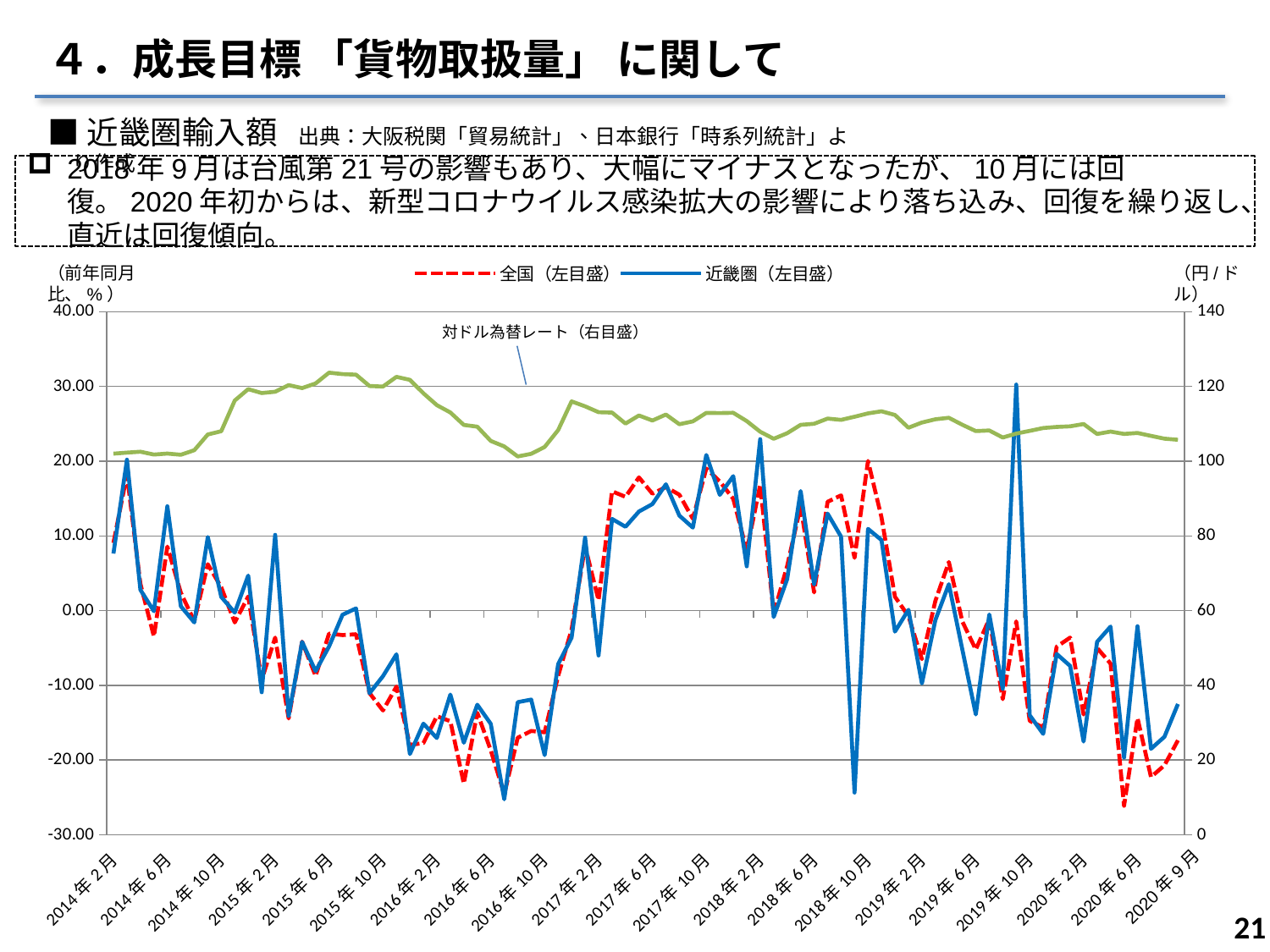

４．成長目標 「貨物取扱量」 に関して
■近畿圏輸入額　出典：大阪税関「貿易統計」、日本銀行「時系列統計」より作成
2018年9月は台風第21号の影響もあり、大幅にマイナスとなったが、10月には回復。2020年初からは、新型コロナウイルス感染拡大の影響により落ち込み、回復を繰り返し、直近は回復傾向。

### Chart

| Category | 全国（左目盛） | 近畿圏（左目盛） | 対ドル為替レート |
|---|---|---|---|
| 41671 | 9.059611877630914 | 7.647740977397262 | 102.02 |
| 41699 | 18.20189263975776 | 20.20477591605419 | 102.3 |
| 41730 | 3.6009189652697557 | 2.7883069794687714 | 102.54 |
| 41760 | -3.452869122386275 | -0.07479698811108904 | 101.78 |
| 41791 | 8.573860683959865 | 13.969625999824586 | 102.05 |
| 41821 | 2.396010616004631 | 0.5836209831217047 | 101.73 |
| 41852 | -1.413870519039122 | -1.5767039885289904 | 102.95 |
| 41883 | 6.217191608167468 | 9.852620405008722 | 107.16 |
| 41913 | 3.13291119910663 | 1.8496672889489503 | 108.03 |
| 41944 | -1.5772714684172087 | -0.25935652585370406 | 116.24 |
| 41974 | 1.9017454015421293 | 4.6984060990063625 | 119.29 |
| 42005 | -9.266522116477233 | -10.917893405927046 | 118.25 |
| 42036 | -3.6109644695872163 | 10.145927196572018 | 118.59 |
| 42064 | -14.427084902466518 | -14.0789754885527 | 120.37 |
| 42095 | -4.14347972618603 | -4.185552937868607 | 119.57 |
| 42125 | -8.738168441655915 | -8.086823095083133 | 120.82 |
| 42156 | -3.0775280986785987 | -4.796761471692591 | 123.7 |
| 42186 | -3.2715984364230337 | -0.5468267236905575 | 123.31 |
| 42217 | -3.1586811237915384 | 0.3029948278693553 | 123.17 |
| 42248 | -11.02222909700727 | -11.055142916679912 | 120.13 |
| 42278 | -13.360592009338447 | -8.77198407700611 | 119.99 |
| 42309 | -10.162199386425158 | -5.841066595282712 | 122.58 |
| 42339 | -17.9756092881334 | -19.192580755023442 | 121.78 |
| 42370 | -17.72015648608641 | -15.122094989402086 | 118.18 |
| 42401 | -14.135629542324665 | -17.044371562484116 | 115.01 |
| 42430 | -14.78935905845482 | -11.230444149356757 | 113.05 |
| 42461 | -23.13899372963462 | -17.672524639615546 | 109.72 |
| 42491 | -13.672228865684644 | -12.58938166174893 | 109.24 |
| 42522 | -18.68414443221404 | -15.147663892474782 | 105.44 |
| 42552 | -24.556465367717166 | -25.23927594418676 | 103.97 |
| 42583 | -17.00923705504856 | -12.246338693820064 | 101.28 |
| 42614 | -16.10240768048422 | -11.904344020985107 | 101.99 |
| 42644 | -16.273010938857496 | -19.336520712830776 | 103.81 |
| 42675 | -8.73874448416106 | -7.174360946610051 | 108.33 |
| 42705 | -2.514688495489281 | -3.5971026610130394 | 116.01 |
| 42736 | 8.629387631312042 | 9.794242334530907 | 114.69 |
| 42767 | 1.3865152166743258 | -5.9944037780623916 | 113.13 |
| 42795 | 15.977466019667347 | 12.277216732121161 | 113.02 |
| 42826 | 15.23433469363323 | 11.229787168804691 | 110.08 |
| 42856 | 17.837741179071088 | 13.270120149227154 | 112.24 |
| 42887 | 15.655963346571468 | 14.268211245925386 | 110.89 |
| 42917 | 16.541428371250035 | 16.912781767936863 | 112.5 |
| 42948 | 15.524282580302028 | 12.728320624224153 | 109.9 |
| 42979 | 12.30321894103308 | 11.117822158837882 | 110.67 |
| 43009 | 19.02471121753186 | 20.838725513136552 | 112.94 |
| 43040 | 17.296968872877855 | 15.493190203830224 | 112.89 |
| 43070 | 14.970703370634794 | 18.00118235529422 | 112.96 |
| 43101 | 8.026717928640338 | 5.938662186670982 | 110.74 |
| 43132 | 16.852280618634197 | 22.952916785300374 | 107.9 |
| 43160 | -0.4019759907314011 | -0.8503394580630754 | 106.01 |
| 43191 | 5.970383134743784 | 4.220984233009986 | 107.49 |
| 43221 | 14.006256589522962 | 16.01322684102206 | 109.74 |
| 43252 | 2.4507326237200857 | 3.5142414479912816 | 110.02 |
| 43282 | 14.574466529906218 | 12.988482071686462 | 111.41 |
| 43313 | 15.435208689355903 | 9.909413877636638 | 111.06 |
| 43344 | 7.0791014069001506 | -24.338760840817457 | 111.91 |
| 43374 | 20.03908424080383 | 10.948593576983171 | 112.81 |
| 43405 | 12.493083088487026 | 9.452455596544368 | 113.36 |
| 43435 | 1.8686908958909925 | -2.8066107074500906 | 112.38 |
| 43466 | -0.727654428687444 | 0.10555030289782508 | 108.97 |
| 43497 | -6.48478665903103 | -9.738946654316322 | 110.36 |
| 43525 | 1.3179807623521214 | -1.248854077874455 | 111.22 |
| 43556 | 6.514533440385819 | 3.5466614648854886 | 111.63 |
| 43586 | -1.4626817507396908 | -5.214889232432 | 109.76 |
| 43617 | -5.201886611410501 | -13.88953123978331 | 108.07 |
| 43647 | -1.1178279741711918 | -0.5128813169956317 | 108.23 |
| 43678 | -11.84094028407965 | -10.48008110687023 | 106.34 |
| 43709 | -1.43568966981762 | 30.25515543508098 | 107.4 |
| 43739 | -14.737119900484785 | -13.993884977161272 | 108.12 |
| 43770 | -15.637551850982234 | -16.48773718363738 | 108.88 |
| 43800 | -4.836193535907796 | -5.786577978748852 | 109.18 |
| 43831 | -3.6031267945868706 | -7.401100551741322 | 109.34 |
| 43862 | -13.901256370266495 | -17.518085306275836 | 109.96 |
| 43891 | -4.996428493961346 | -4.180666281219203 | 107.29 |
| 43922 | -7.08690861558874 | -2.1344225628237297 | 107.93 |
| 43952 | -26.109436829373735 | -19.649565530181818 | 107.31 |
| 43983 | -14.36913965152776 | -2.0857699263535494 | 107.56 |
| 44013 | -22.258374640314287 | -18.48770292153378 | 106.78 |
| 44044 | -20.6996421832702 | -16.87621163569986 | 106.04 |
| 44075 | -17.353986238065488 | -12.491747408974547 | 105.74 |
（円/ドル）
（前年同月比、%）
2020年9月
21